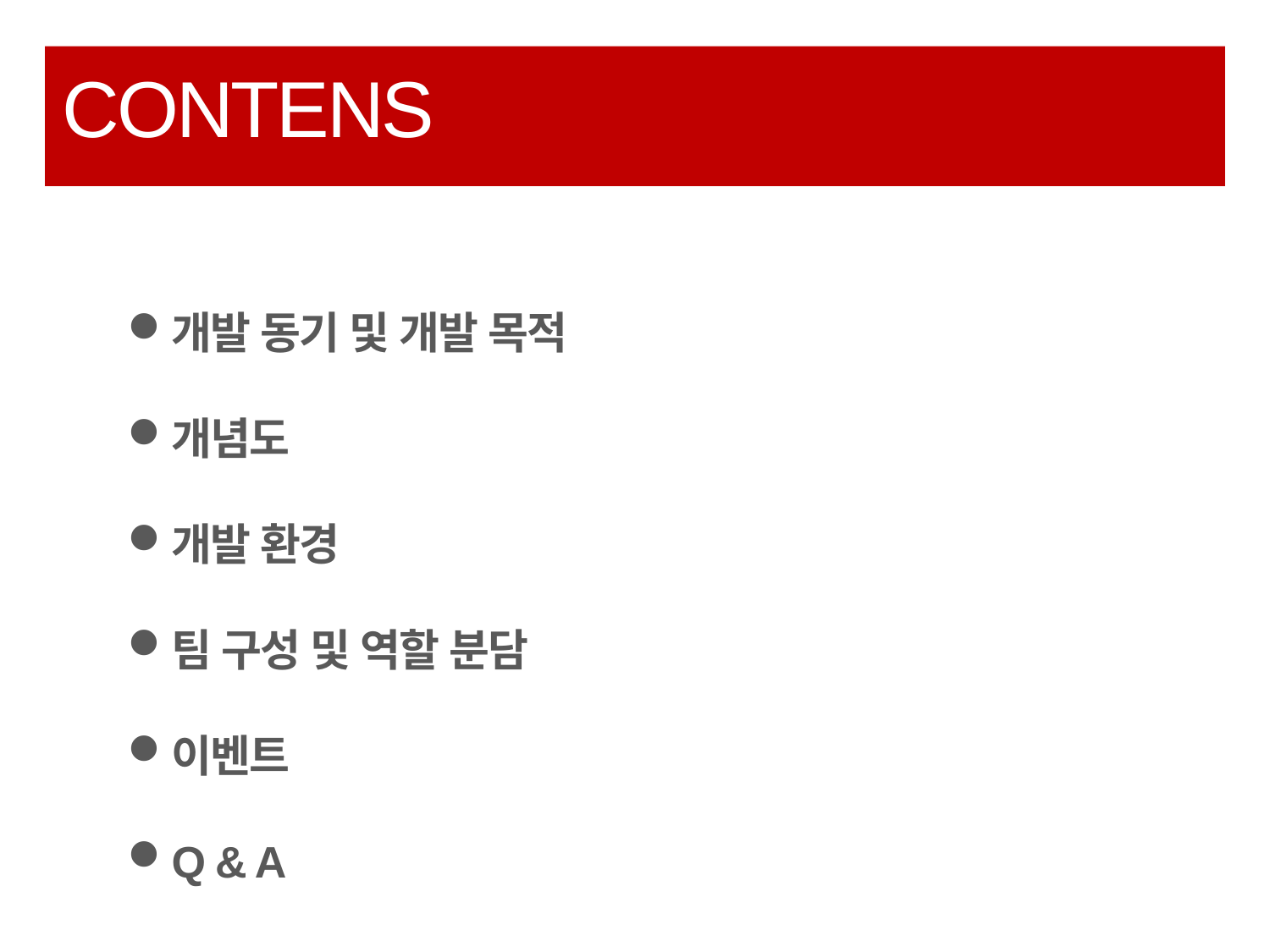

# CONTENS
개발 동기 및 개발 목적
개념도
개발 환경
팀 구성 및 역할 분담
이벤트
Q & A